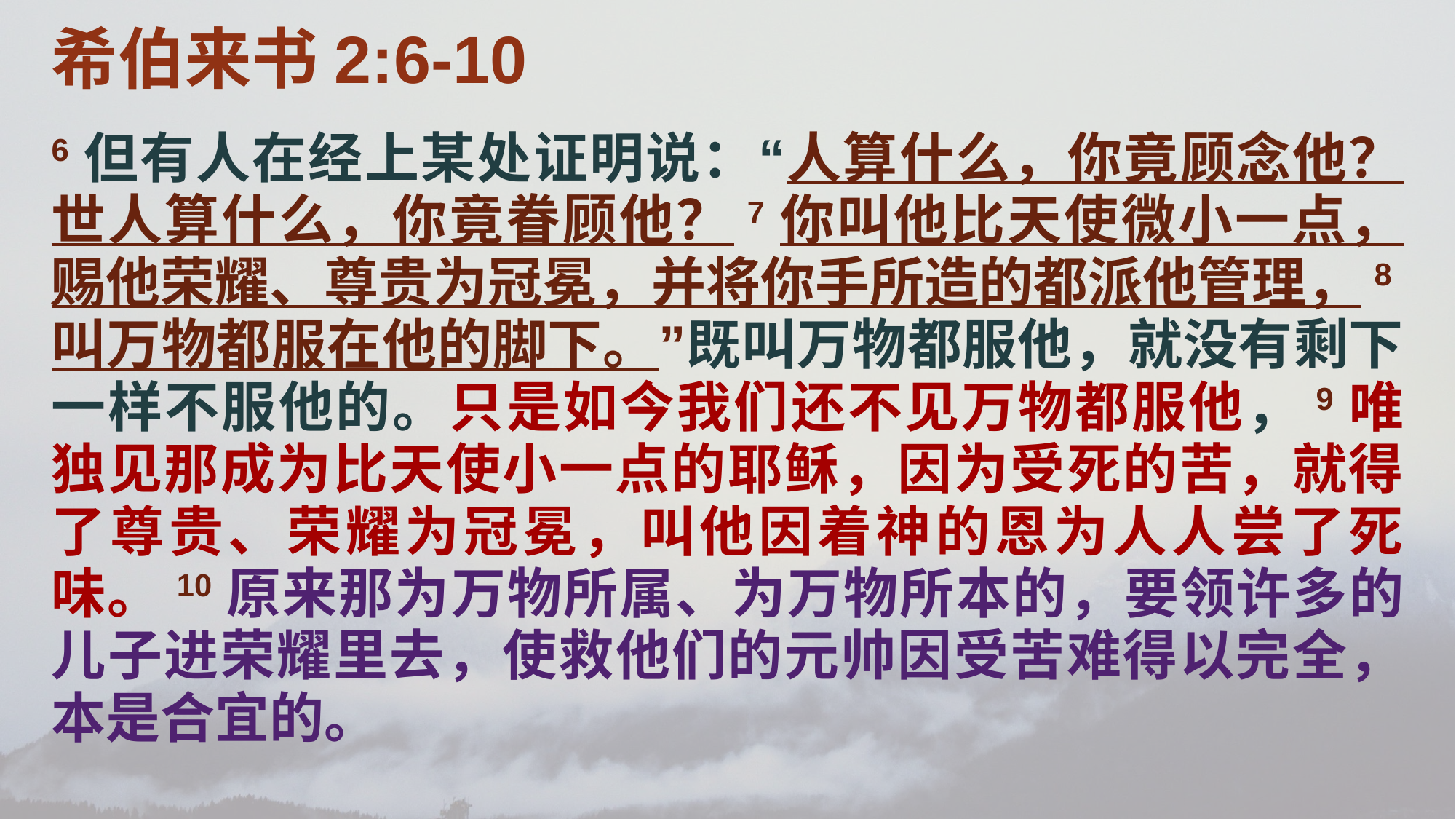

希伯来书2:6-10
6但有人在经上某处证明说：“人算什么，你竟顾念他？世人算什么，你竟眷顾他？7你叫他比天使微小一点，赐他荣耀、尊贵为冠冕，并将你手所造的都派他管理，8叫万物都服在他的脚下。”既叫万物都服他，就没有剩下一样不服他的。只是如今我们还不见万物都服他，9唯独见那成为比天使小一点的耶稣，因为受死的苦，就得了尊贵、荣耀为冠冕，叫他因着神的恩为人人尝了死味。10原来那为万物所属、为万物所本的，要领许多的儿子进荣耀里去，使救他们的元帅因受苦难得以完全，本是合宜的。